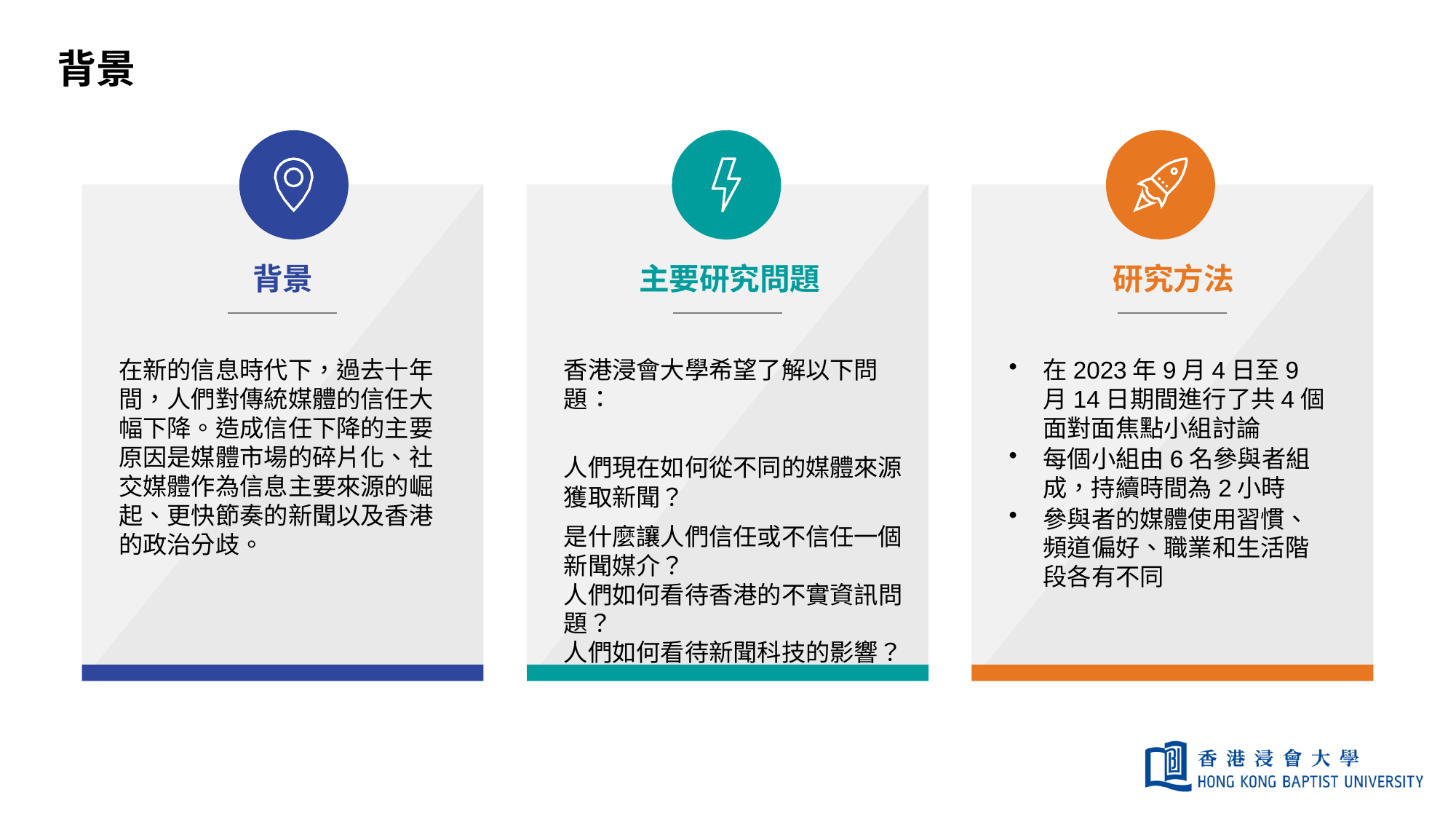

# 背景

背景
主要研究問題
研究方法
香港浸會大學希望了解以下問題：
人們現在如何從不同的媒體來源獲取新聞？
是什麼讓人們信任或不信任一個新聞媒介？
人們如何看待香港的不實資訊問題？
人們如何看待新聞科技的影響？
在新的信息時代下，過去十年間，人們對傳統媒體的信任大幅下降。造成信任下降的主要原因是媒體市場的碎片化、社交媒體作為信息主要來源的崛起、更快節奏的新聞以及香港的政治分歧。
在2023年9月4日至9月14日期間進行了共4個面對面焦點小組討論
每個小組由6名參與者組成，持續時間為2小時
參與者的媒體使用習慣、頻道偏好、職業和生活階段各有不同